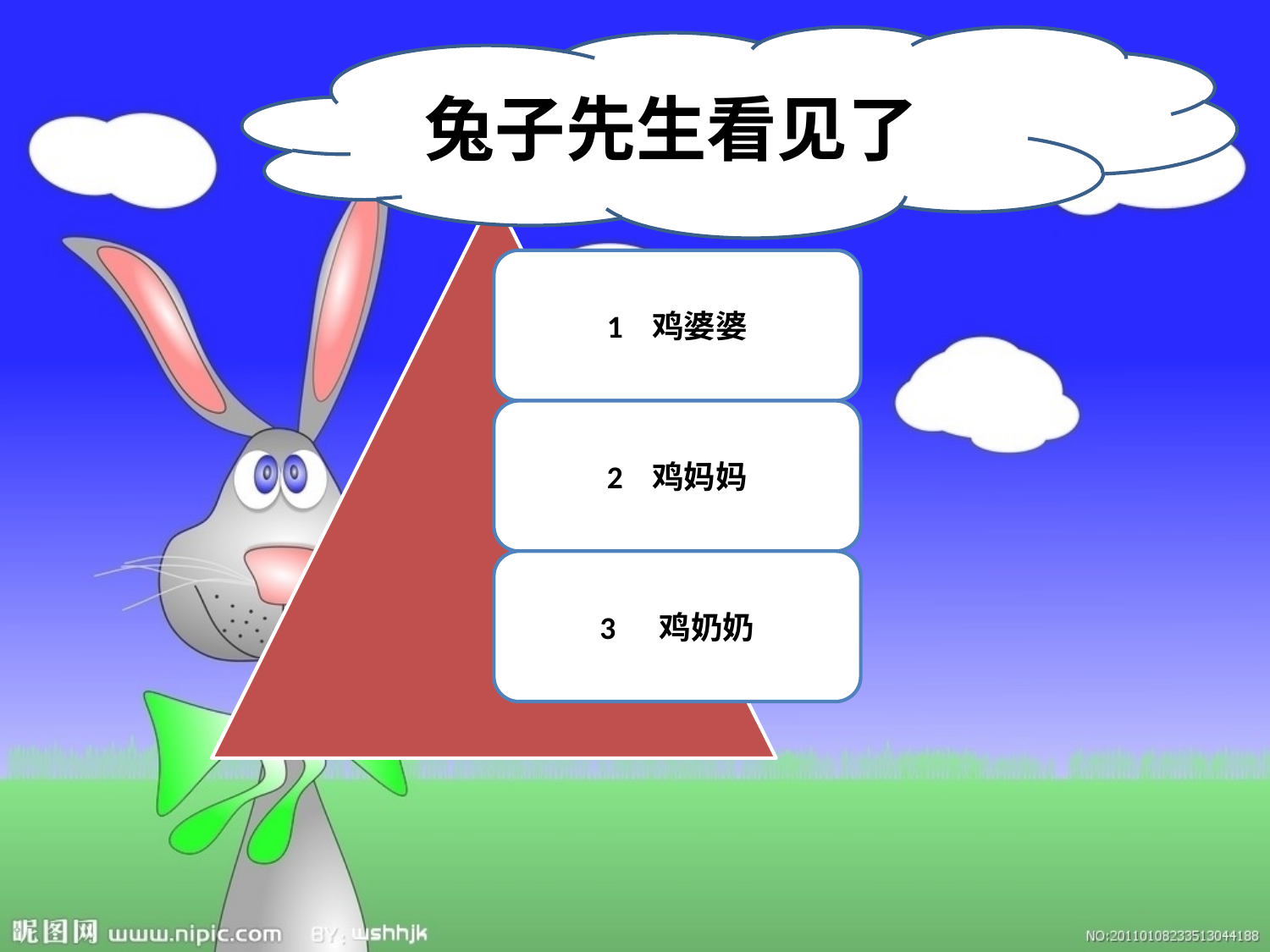

兔子先生看见了
1   鸡婆婆
2   鸡妈妈
3     鸡奶奶